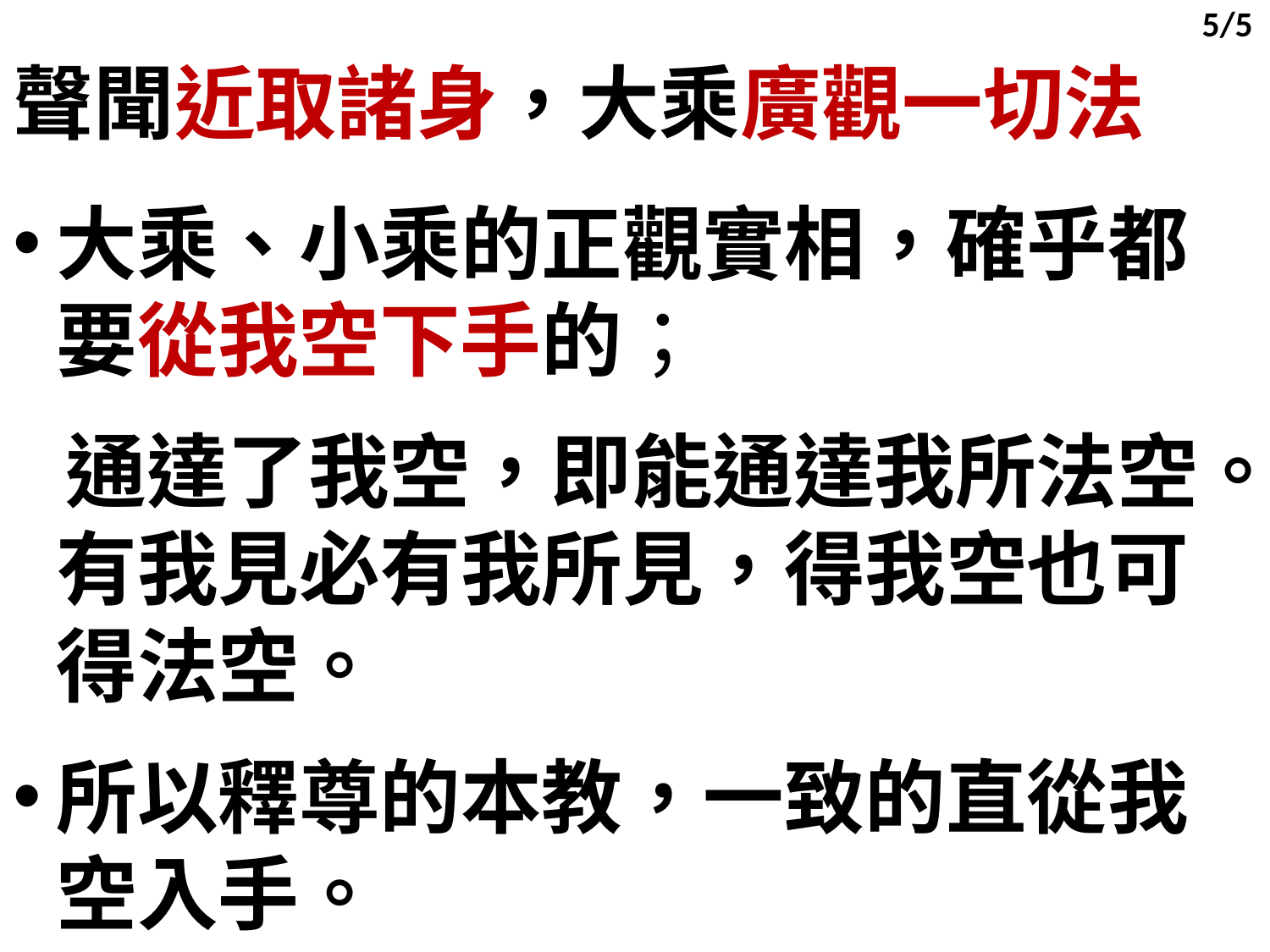

5/5
聲聞近取諸身，大乘廣觀一切法
大乘、小乘的正觀實相，確乎都要從我空下手的；
  通達了我空，即能通達我所法空。有我見必有我所見，得我空也可得法空。
所以釋尊的本教，一致的直從我空入手。